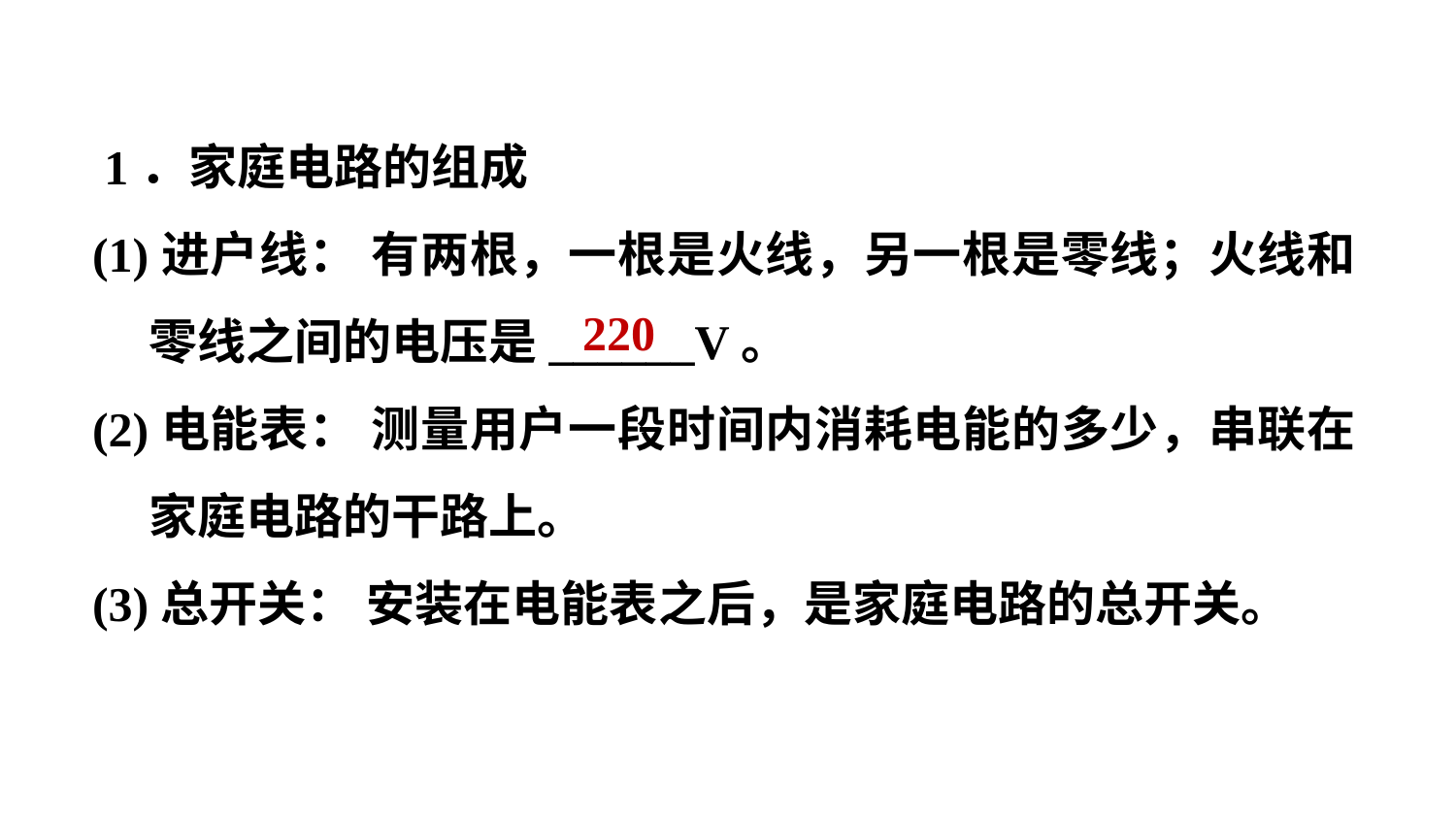

1．家庭电路的组成
(1)进户线： 有两根，一根是火线，另一根是零线；火线和零线之间的电压是______V。
(2)电能表： 测量用户一段时间内消耗电能的多少，串联在家庭电路的干路上。
(3)总开关： 安装在电能表之后，是家庭电路的总开关。
220